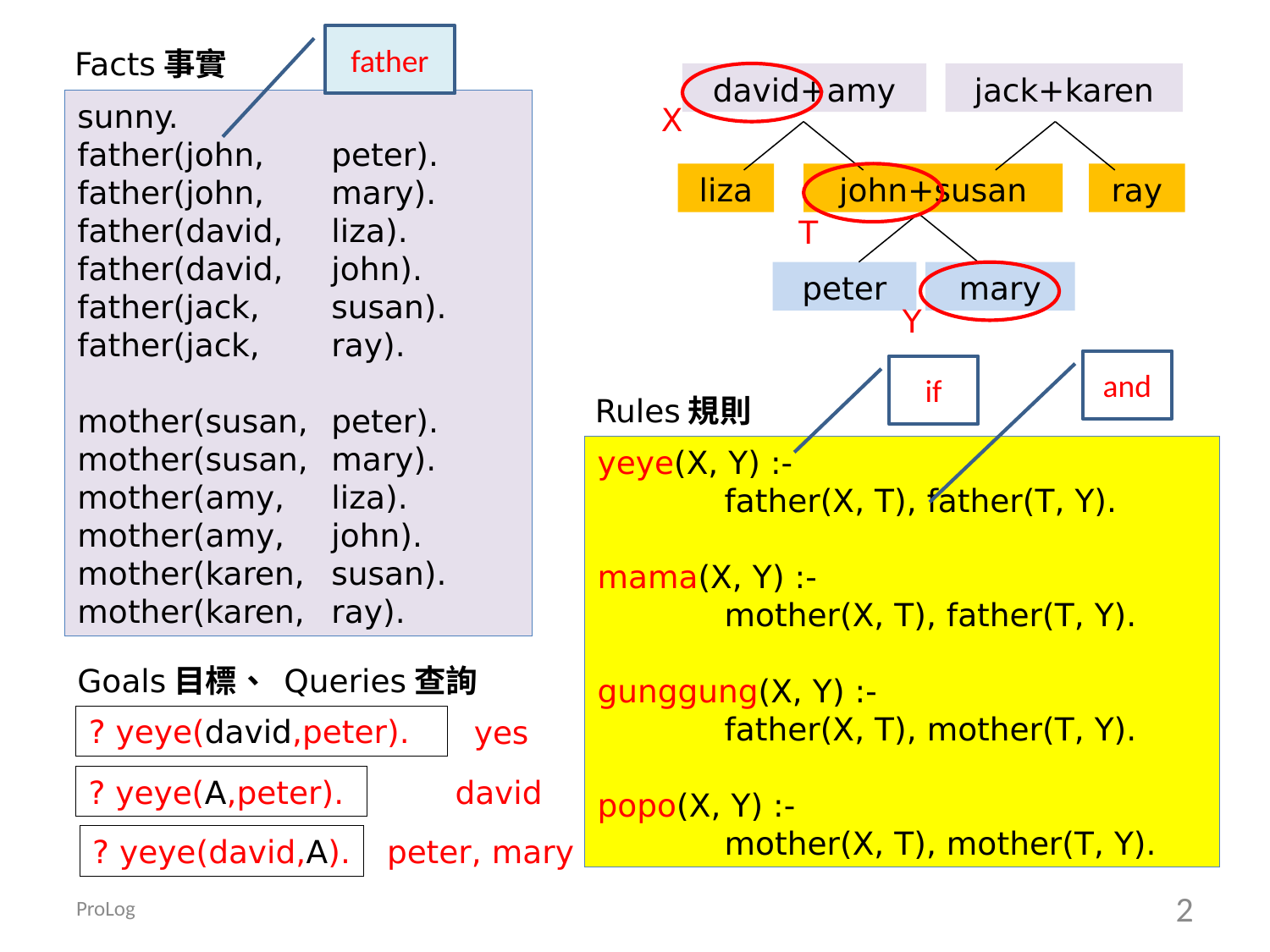

father
Facts事實
david+amy

jack+karen
sunny.
father(john,	peter).
father(john,	mary).
father(david,	liza).
father(david,	john).
father(jack,	susan).
father(jack,	ray).

mother(susan,	peter).
mother(susan,	mary).
mother(amy,	liza).
mother(amy,	john).
mother(karen,	susan).
mother(karen,	ray).
X

liza
john+susan

ray
T

peter

mary
Y
and
if
Rules規則
yeye(X, Y) :-
	father(X, T), father(T, Y).

mama(X, Y) :-
	mother(X, T), father(T, Y).

gunggung(X, Y) :-
	father(X, T), mother(T, Y).

popo(X, Y) :-
	mother(X, T), mother(T, Y).
Goals目標、 Queries查詢
? yeye(david,peter).
yes
? yeye(A,peter).
david
? yeye(david,A).
peter, mary
ProLog
2